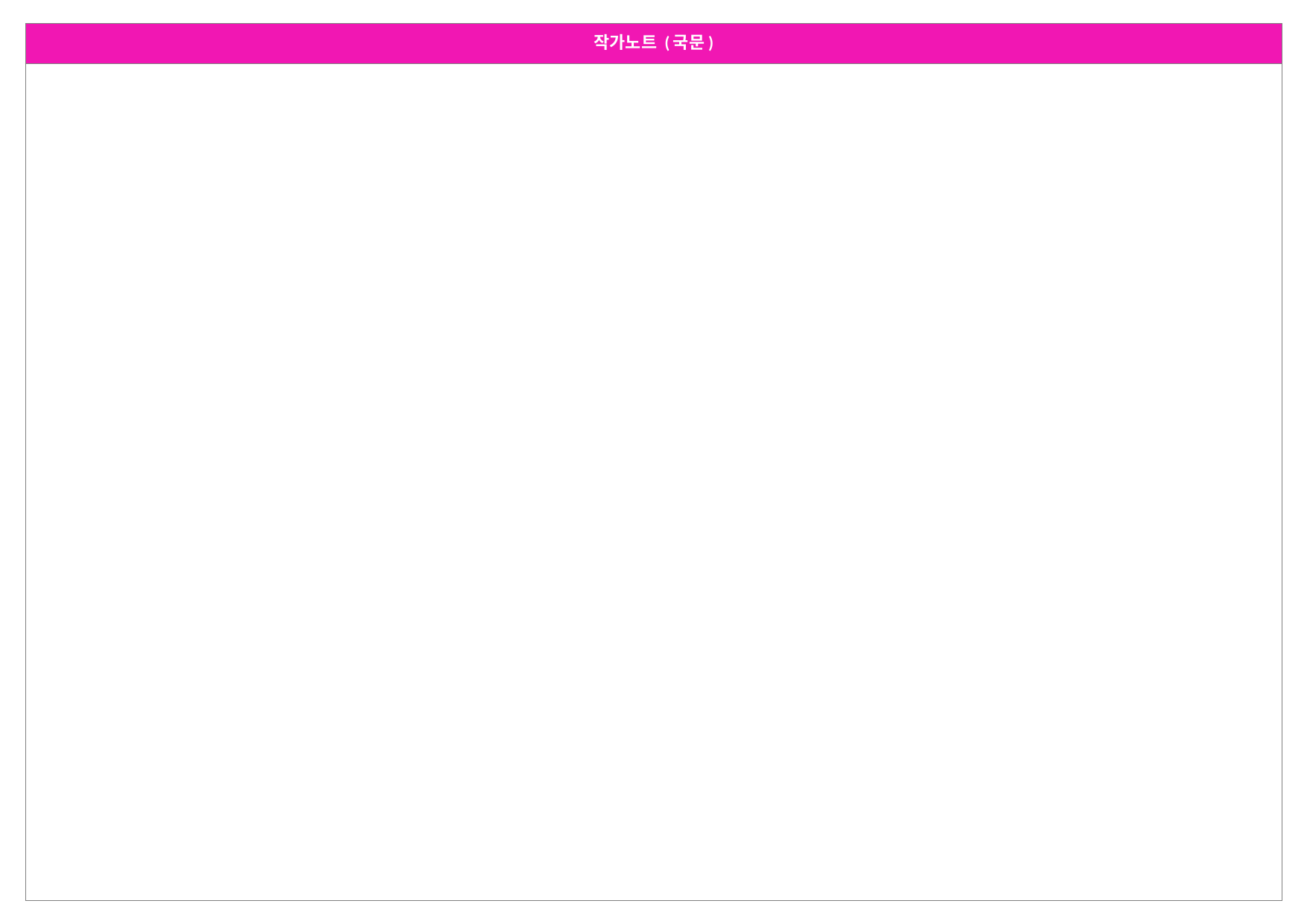

| 작가노트 (국문) |
| --- |
|  |